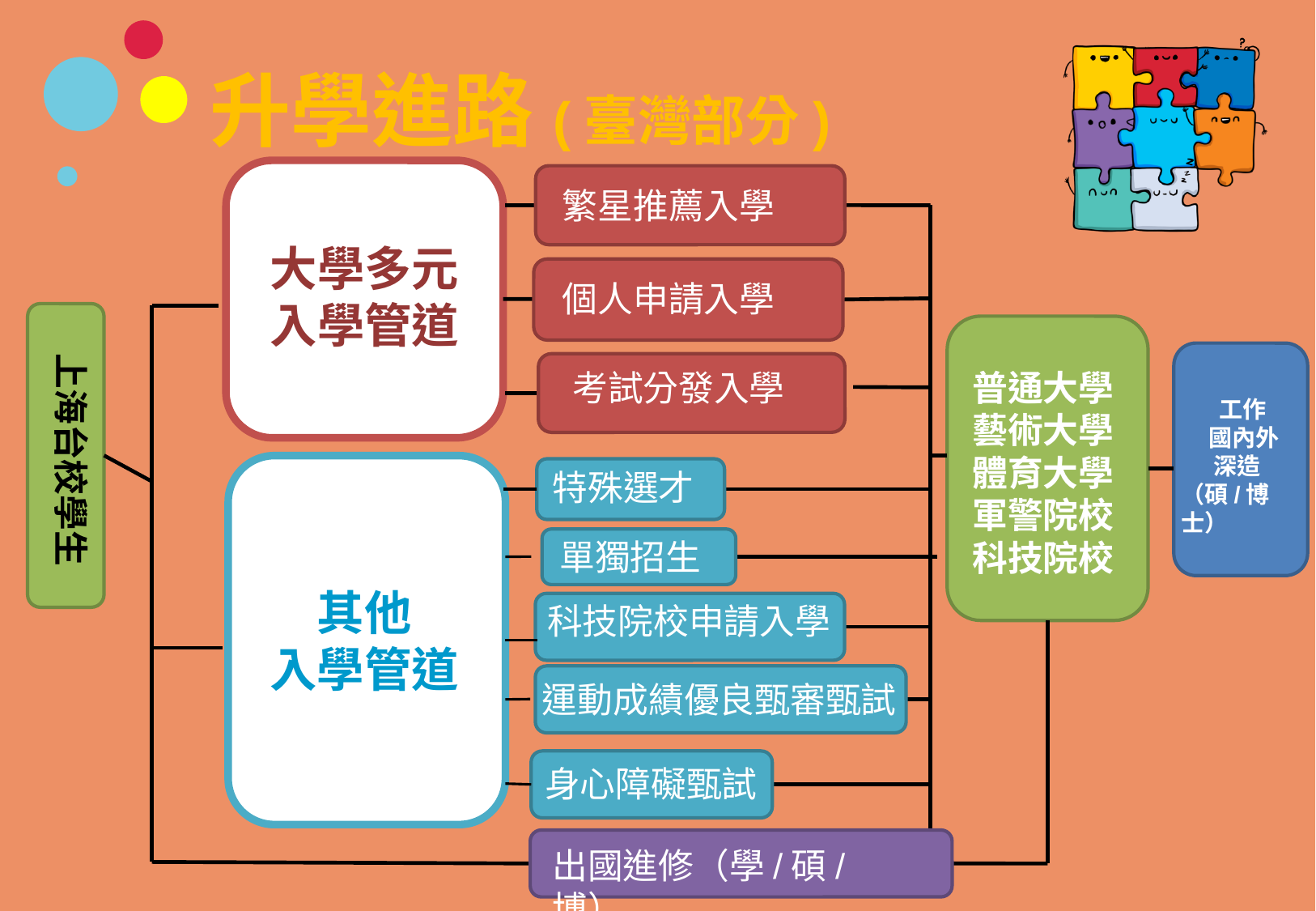

# 升學進路(臺灣部分)

繁星推薦入學

個人申請入學

考試分發入學
大學多元入學管道

上海台校學生

普通大學
藝術大學
體育大學
軍警院校
科技院校

      工作
    國內外
      深造
（碩/博士）

特殊選才

 單獨招生
其他
入學管道
科技院校申請入學

運動成績優良甄審甄試

身心障礙甄試

出國進修（學/碩/博）